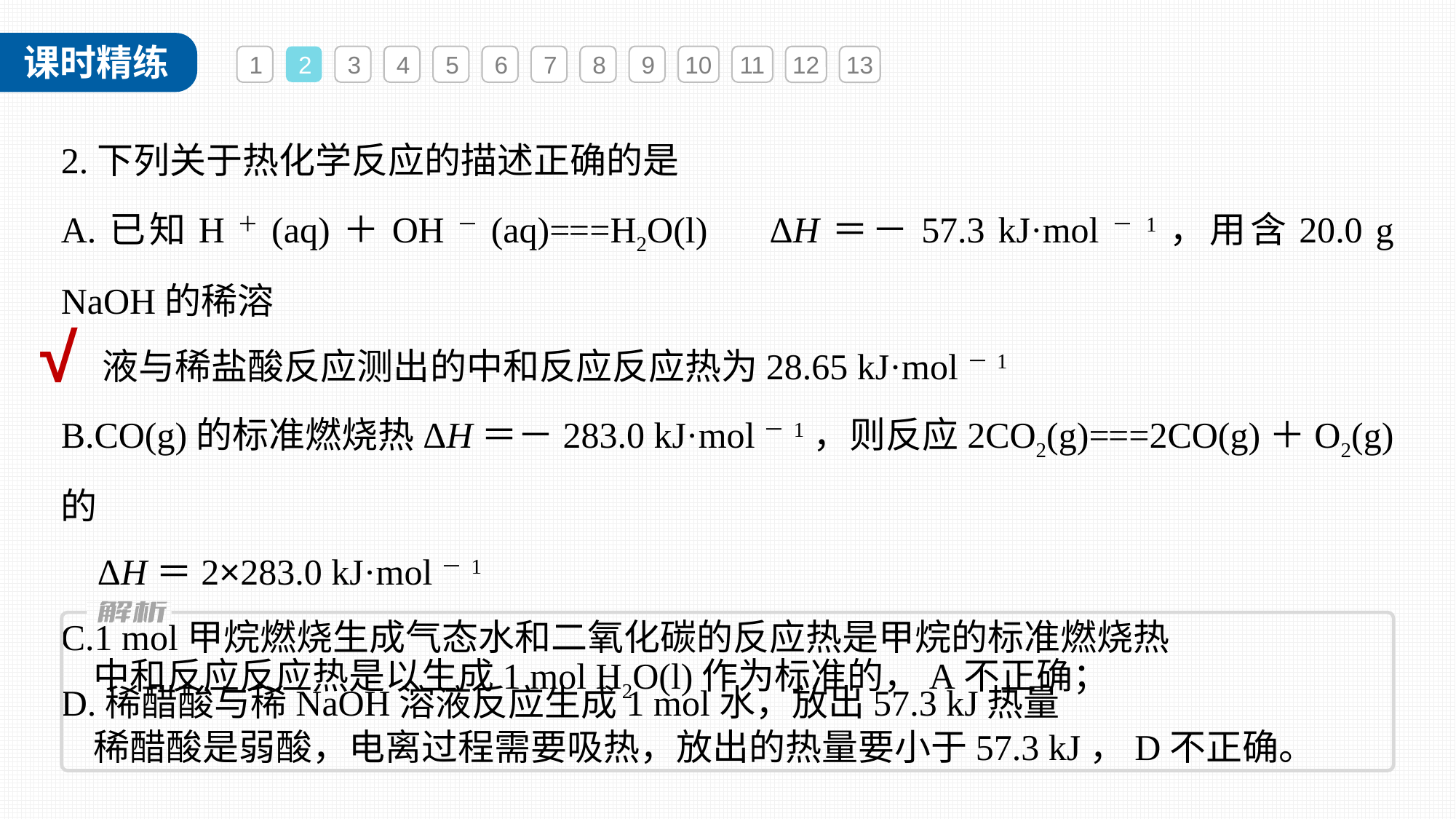

1
2
3
4
5
6
7
8
9
10
11
12
13
2.下列关于热化学反应的描述正确的是
A.已知H＋(aq)＋OH－(aq)===H2O(l)　ΔH＝－57.3 kJ·mol－1，用含20.0 g NaOH的稀溶
    液与稀盐酸反应测出的中和反应反应热为28.65 kJ·mol－1
B.CO(g)的标准燃烧热ΔH＝－283.0 kJ·mol－1，则反应2CO2(g)===2CO(g)＋O2(g)的
    ΔH＝2×283.0 kJ·mol－1
C.1 mol甲烷燃烧生成气态水和二氧化碳的反应热是甲烷的标准燃烧热
D.稀醋酸与稀NaOH溶液反应生成1 mol水，放出57.3 kJ热量
√

中和反应反应热是以生成1 mol H2O(l)作为标准的，A不正确；
稀醋酸是弱酸，电离过程需要吸热，放出的热量要小于57.3 kJ，D不正确。